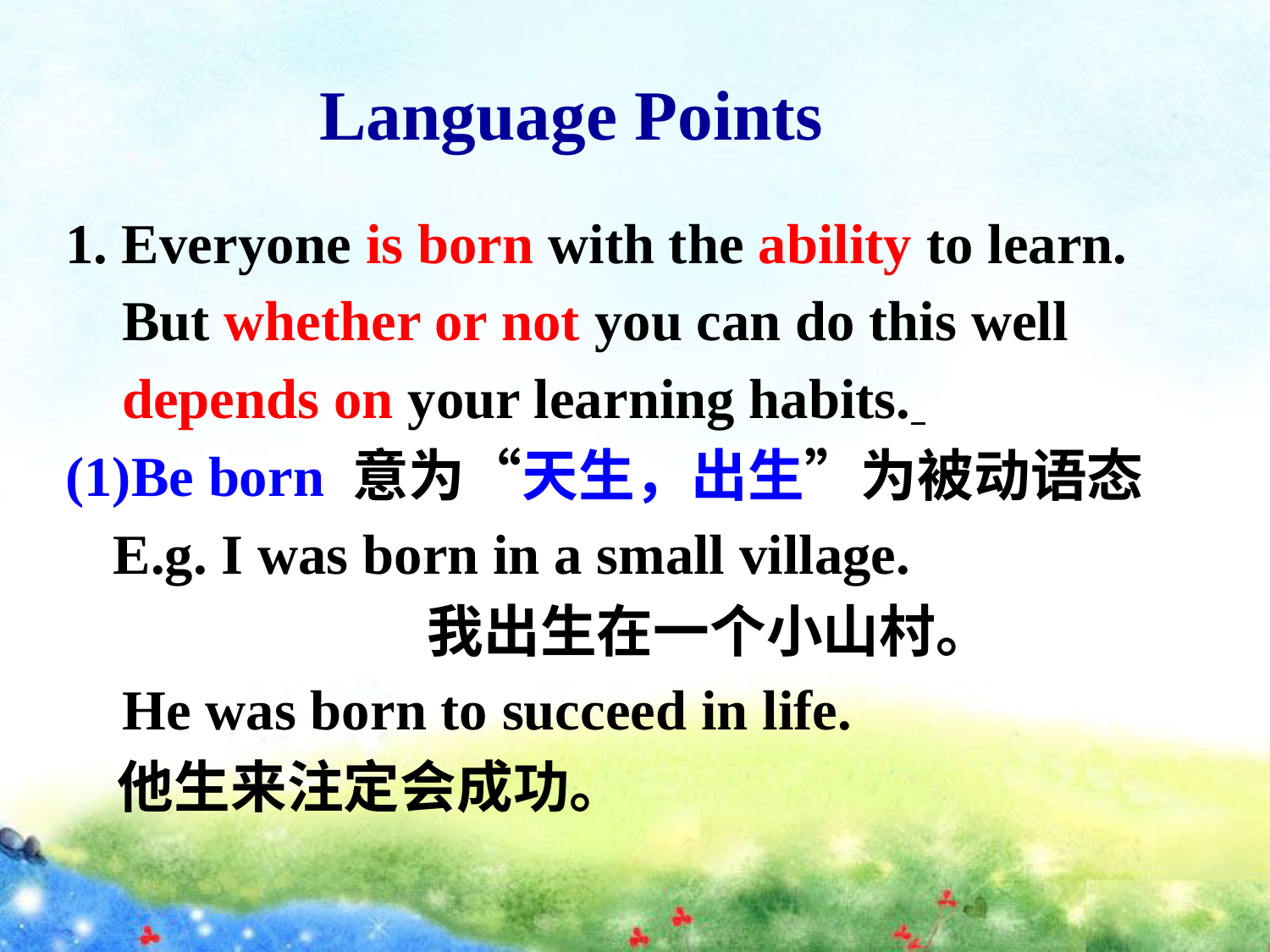

Language Points
1. Everyone is born with the ability to learn.
    But whether or not you can do this well
    depends on your learning habits.
Be born 意为“天生，出生”为被动语态   E.g. I was born in a small village.
                           我出生在一个小山村。
    He was born to succeed in life.
   他生来注定会成功。